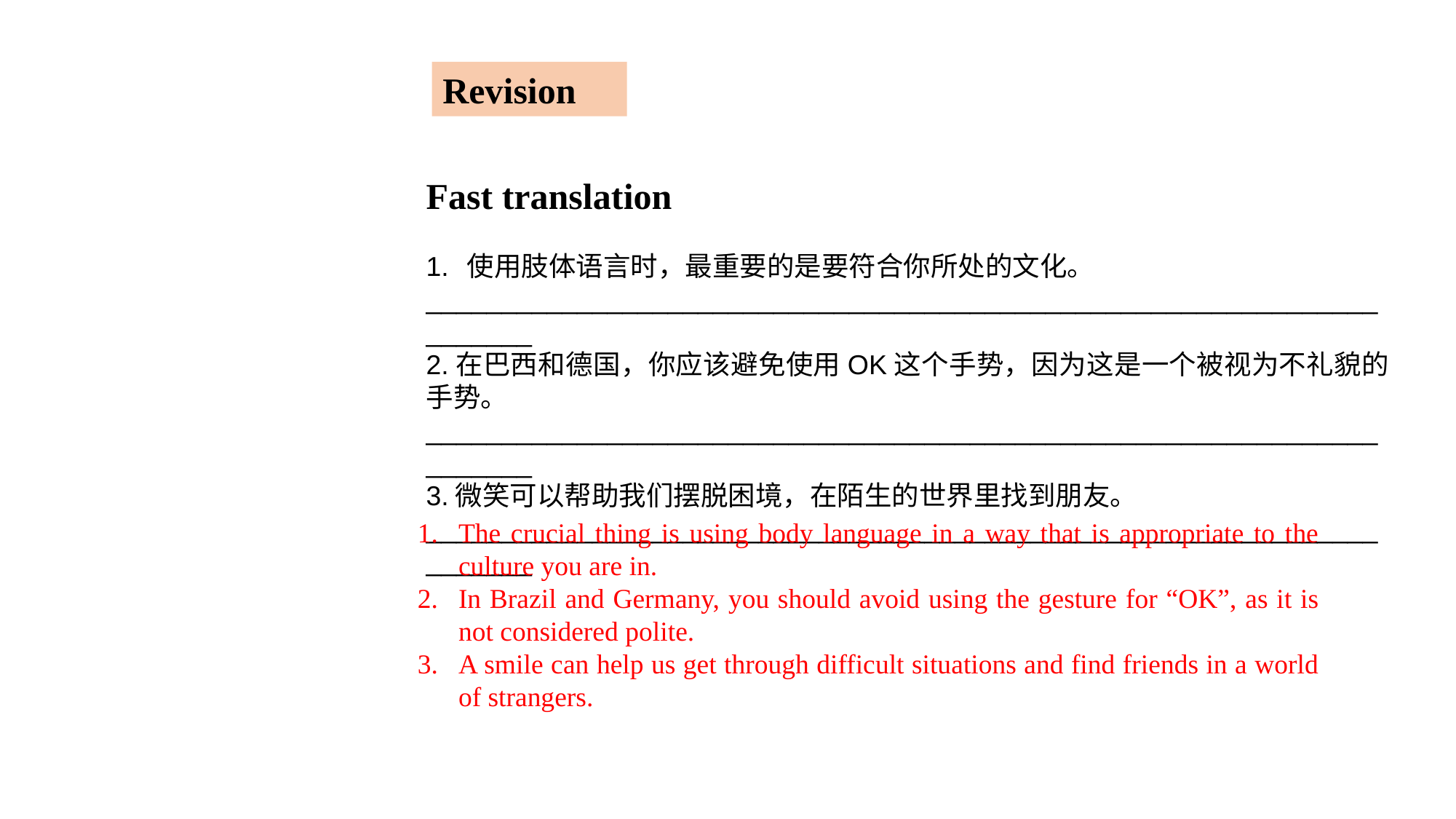

Revision
Fast translation

使用肢体语言时，最重要的是要符合你所处的文化。
______________________________________________________________________
2.在巴西和德国，你应该避免使用OK这个手势，因为这是一个被视为不礼貌的手势。
______________________________________________________________________
3.微笑可以帮助我们摆脱困境，在陌生的世界里找到朋友。
______________________________________________________________________
The crucial thing is using body language in a way that is appropriate to the culture you are in.
In Brazil and Germany, you should avoid using the gesture for “OK”, as it is not considered polite.
A smile can help us get through difficult situations and find friends in a world of strangers.